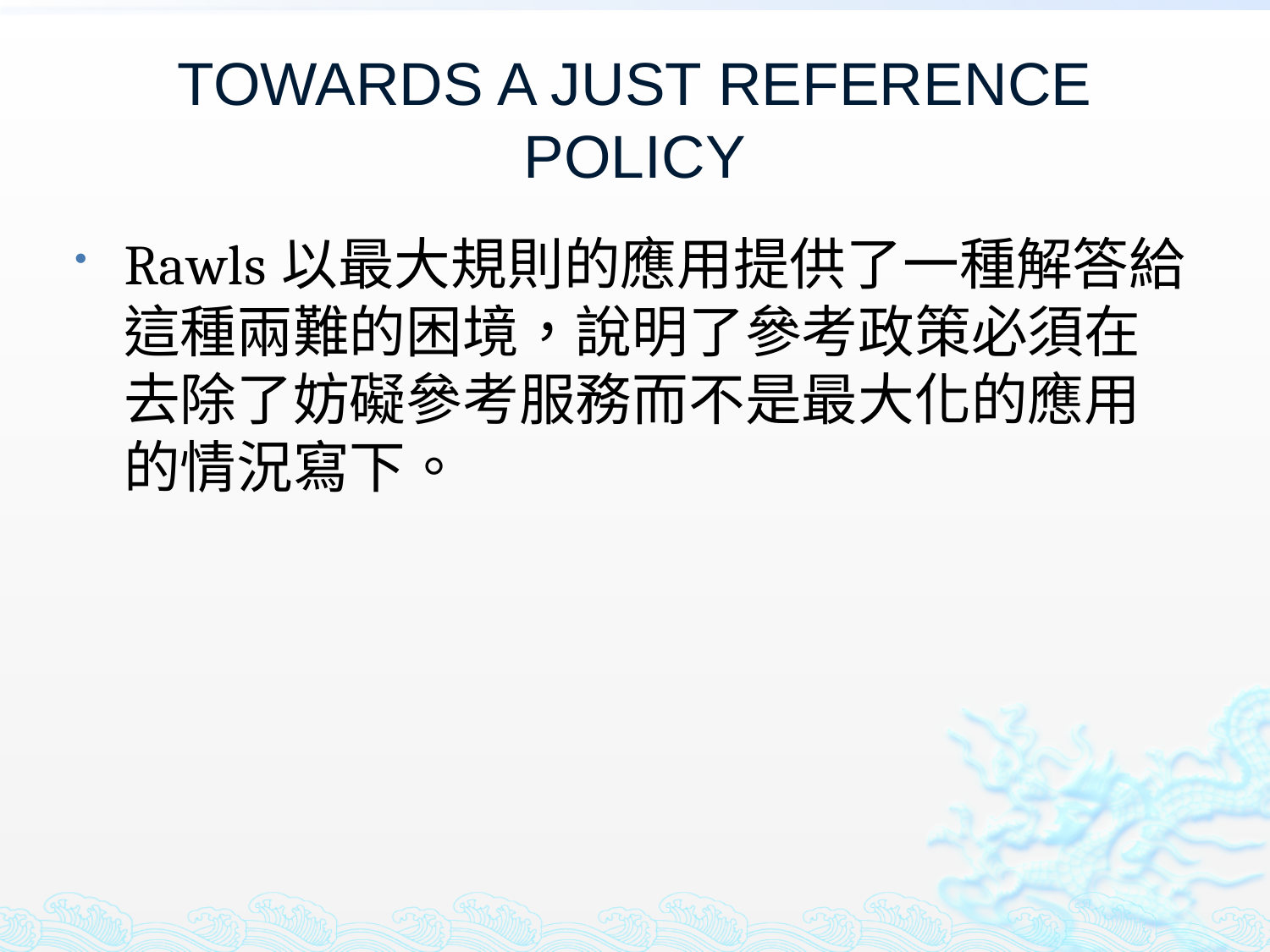

# TOWARDS A JUST REFERENCE POLICY
Rawls以最大規則的應用提供了一種解答給這種兩難的困境，說明了參考政策必須在去除了妨礙參考服務而不是最大化的應用的情況寫下。